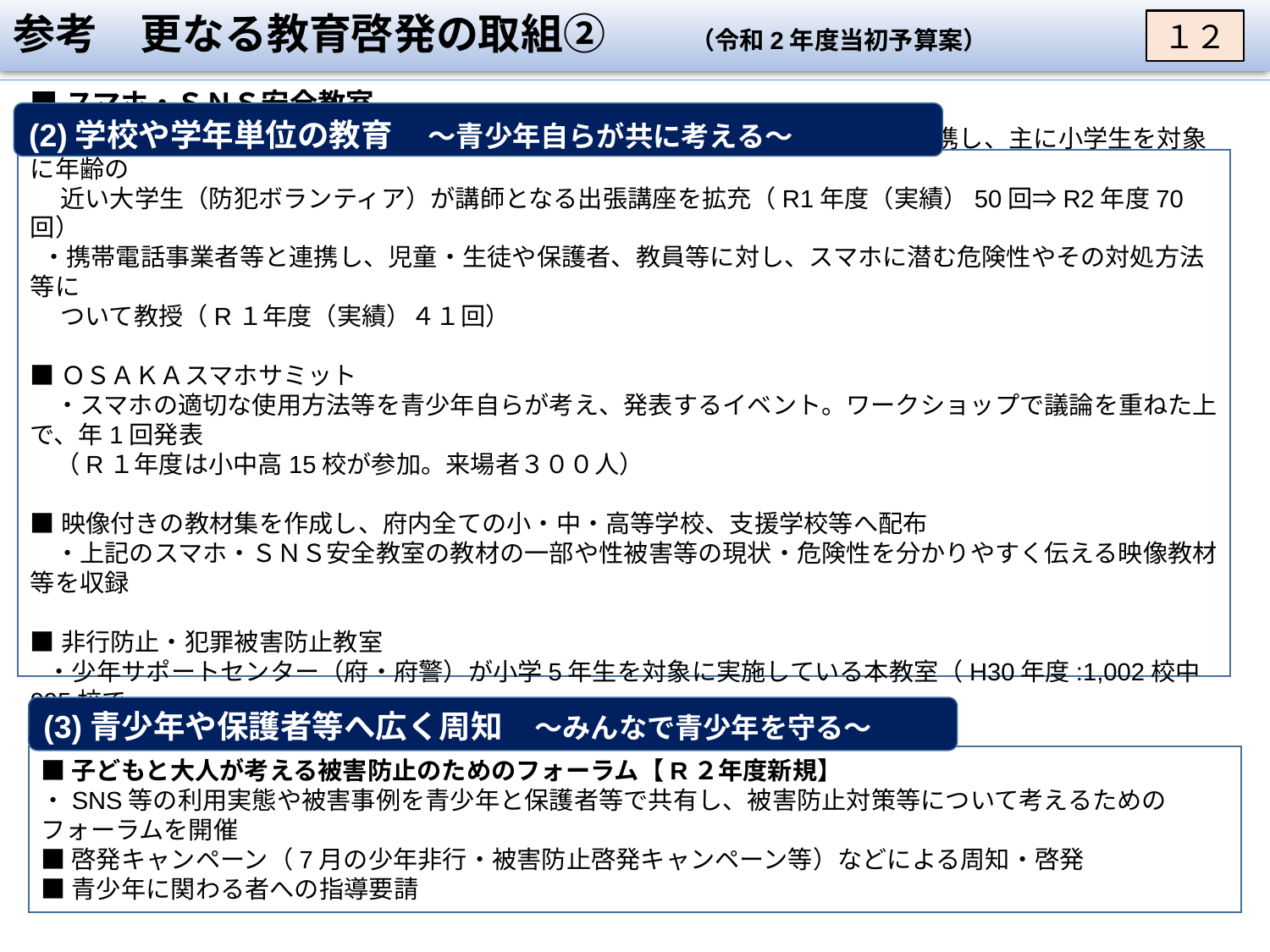

参考　更なる教育啓発の取組②　　（令和2年度当初予算案）
１２
９
(2)学校や学年単位の教育　～青少年自らが共に考える～

■スマホ・ＳＮＳ安全教室
 ・ネットトラブルの低年齢化に対応するため、府警本部サイバー犯罪対策課と連携し、主に小学生を対象に年齢の
　 近い大学生（防犯ボランティア）が講師となる出張講座を拡充（R1年度（実績）50回⇒R2年度70回）
 ・携帯電話事業者等と連携し、児童・生徒や保護者、教員等に対し、スマホに潜む危険性やその対処方法等に
　 ついて教授（R１年度（実績）４１回）

■ＯＳＡＫＡスマホサミット
　・スマホの適切な使用方法等を青少年自らが考え、発表するイベント。ワークショップで議論を重ねた上で、年1回発表
　（R１年度は小中高15校が参加。来場者３００人）

■映像付きの教材集を作成し、府内全ての小・中・高等学校、支援学校等へ配布
　・上記のスマホ・ＳＮＳ安全教室の教材の一部や性被害等の現状・危険性を分かりやすく伝える映像教材等を収録

■非行防止・犯罪被害防止教室
  ・少年サポートセンター（府・府警）が小学5年生を対象に実施している本教室（H30年度:1,002校中995校で
　　実施）において、スマホ利用時の安全対策等についても教育

(3)青少年や保護者等へ広く周知　～みんなで青少年を守る～
■子どもと大人が考える被害防止のためのフォーラム【R２年度新規】
・SNS等の利用実態や被害事例を青少年と保護者等で共有し、被害防止対策等について考えるためのフォーラムを開催
■啓発キャンペーン（7月の少年非行・被害防止啓発キャンペーン等）などによる周知・啓発
■青少年に関わる者への指導要請